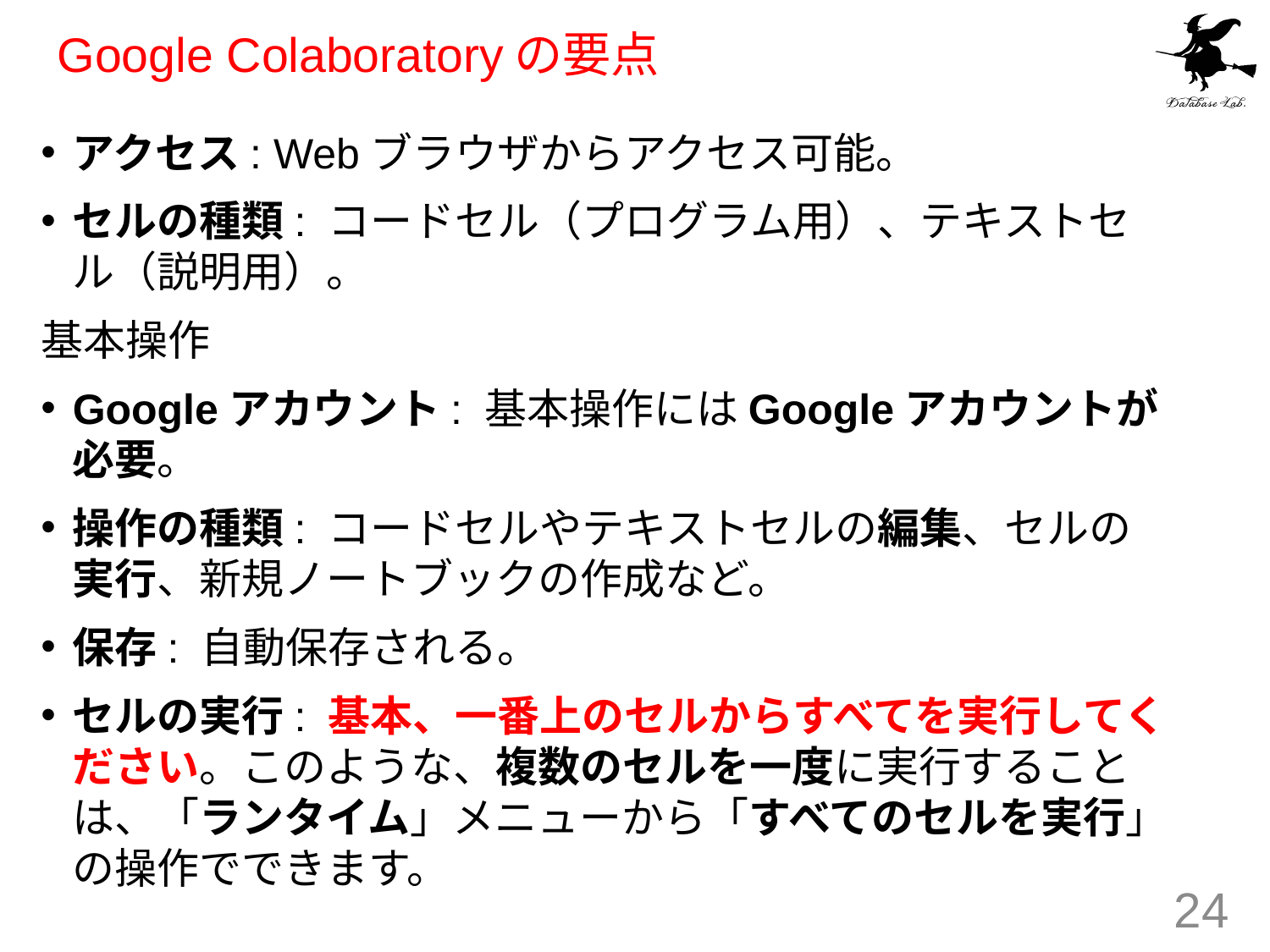

# Google Colaboratoryの要点
アクセス: Webブラウザからアクセス可能。
セルの種類: コードセル（プログラム用）、テキストセル（説明用）。
基本操作
Googleアカウント: 基本操作にはGoogleアカウントが必要。
操作の種類: コードセルやテキストセルの編集、セルの実行、新規ノートブックの作成など。
保存: 自動保存される。
セルの実行: 基本、一番上のセルからすべてを実行してください。このような、複数のセルを一度に実行することは、「ランタイム」メニューから「すべてのセルを実行」の操作でできます。

24